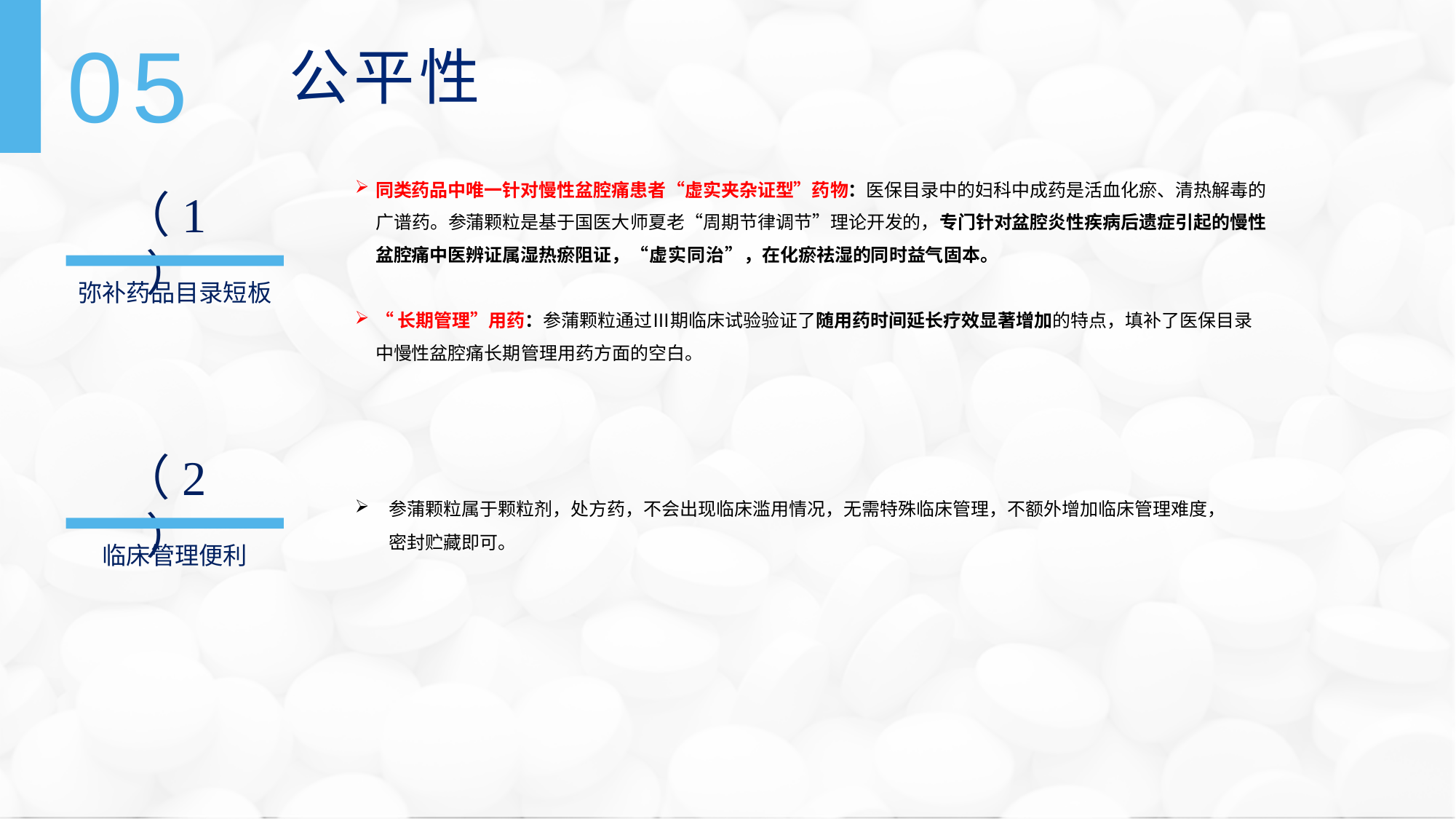

05
公平性
同类药品中唯一针对慢性盆腔痛患者“虚实夹杂证型”药物：医保目录中的妇科中成药是活血化瘀、清热解毒的广谱药。参蒲颗粒是基于国医大师夏老“周期节律调节”理论开发的，专门针对盆腔炎性疾病后遗症引起的慢性盆腔痛中医辨证属湿热瘀阻证，“虚实同治”，在化瘀祛湿的同时益气固本。

“长期管理”用药：参蒲颗粒通过Ⅲ期临床试验验证了随用药时间延长疗效显著增加的特点，填补了医保目录中慢性盆腔痛长期管理用药方面的空白。

（1）

弥补药品目录短板
（2）
参蒲颗粒属于颗粒剂，处方药，不会出现临床滥用情况，无需特殊临床管理，不额外增加临床管理难度，密封贮藏即可。

临床管理便利
12